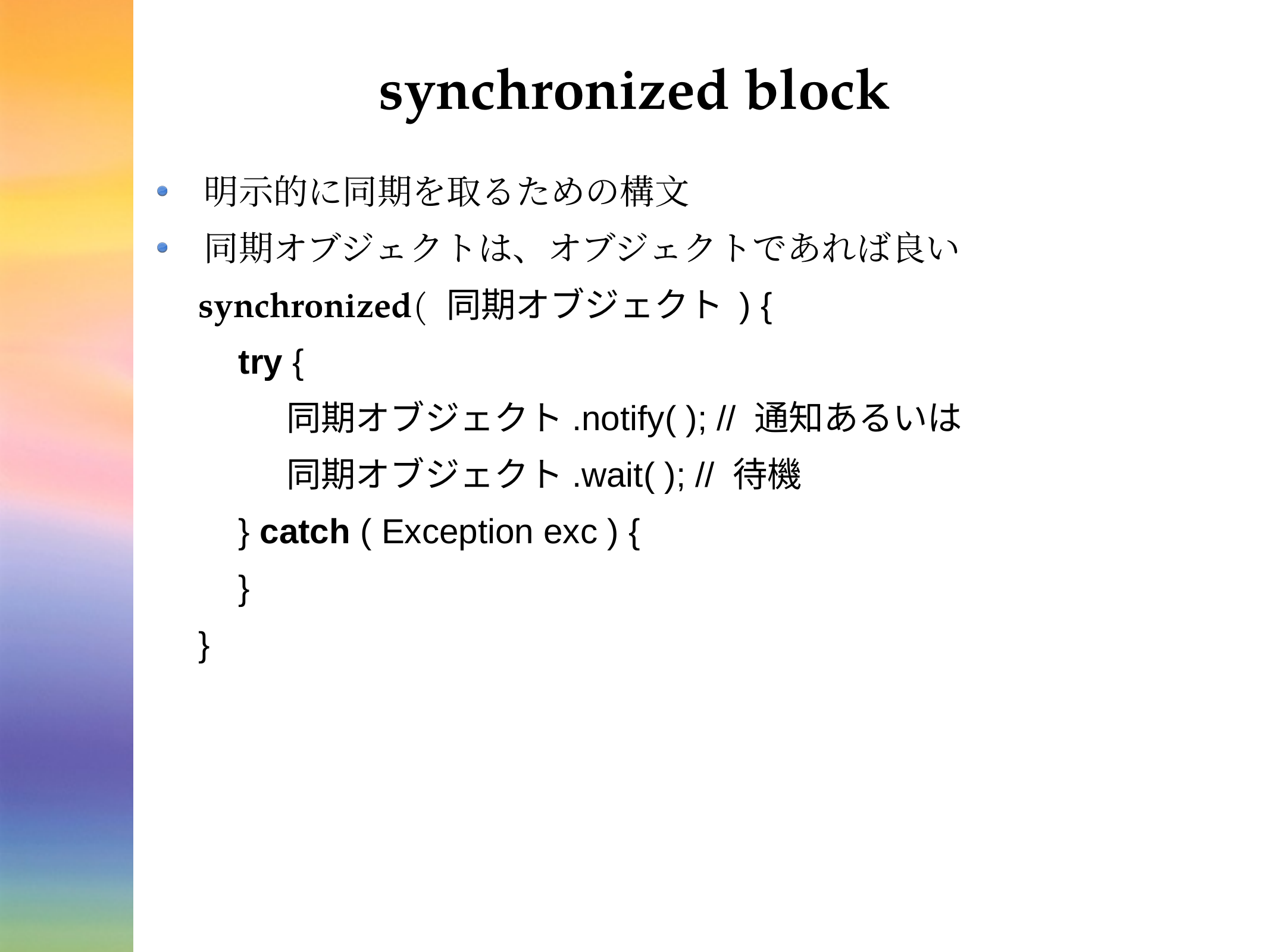

# synchronized block
明示的に同期を取るための構文
同期オブジェクトは、オブジェクトであれば良い
synchronized( 同期オブジェクト ) {
try {
同期オブジェクト.notify( ); // 通知あるいは
同期オブジェクト.wait( ); // 待機
} catch ( Exception exc ) {
}
}